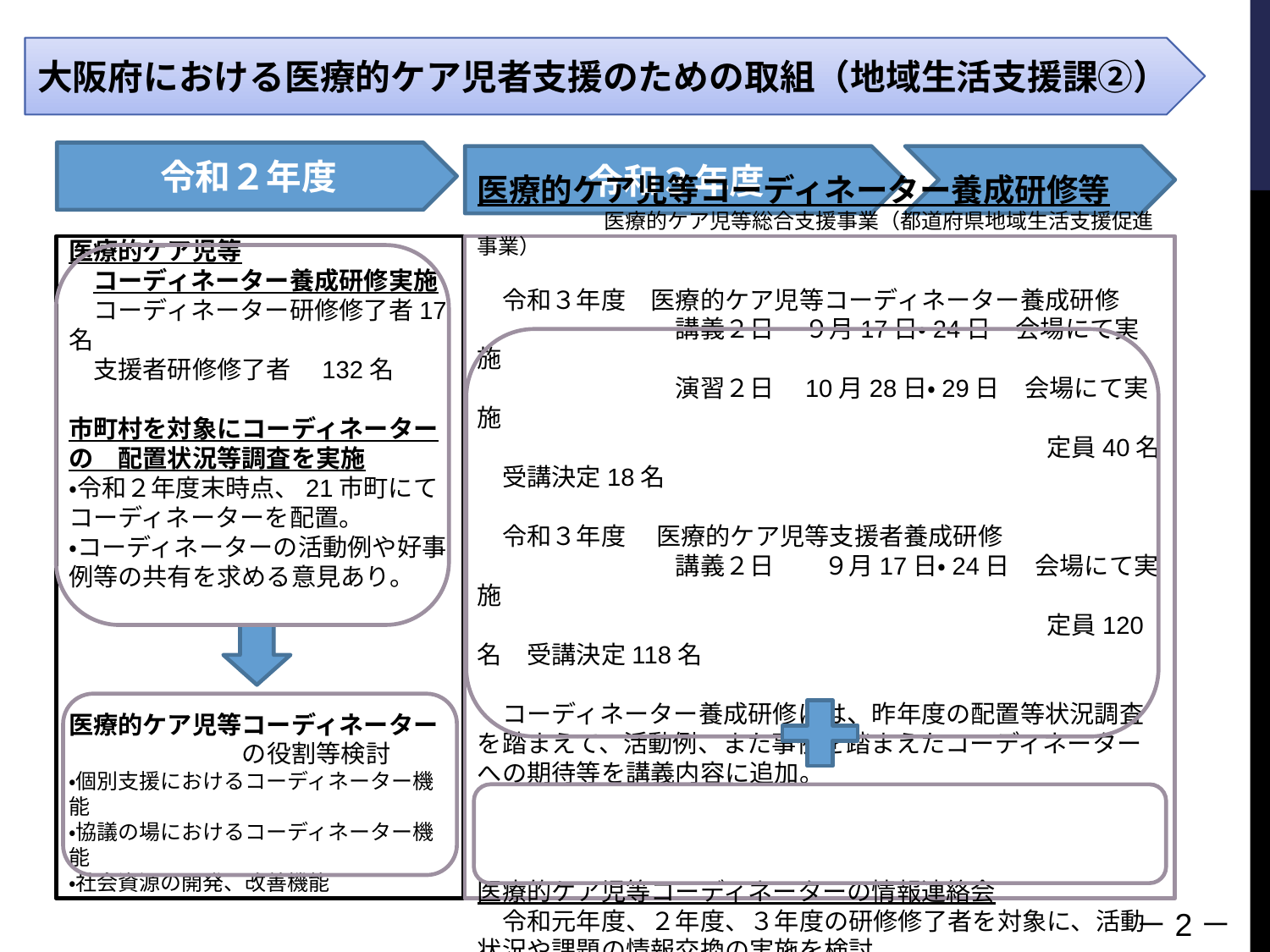

大阪府における医療的ケア児者支援のための取組（地域生活支援課②）
令和２年度
令和３年度

医療的ケア児等
　コーディネーター養成研修実施
　コーディネーター研修修了者17名
　支援者研修修了者　132名

市町村を対象にコーディネーターの　配置状況等調査を実施
・令和２年度末時点、21市町にてコーディネーターを配置。
・コーディネーターの活動例や好事例等の共有を求める意見あり。

医療的ケア児等コーディネーター
　　　　　　　の役割等検討
・個別支援におけるコーディネーター機能
・協議の場におけるコーディネーター機能
・社会資源の開発、改善機能

医療的ケア児等コーディネーター養成研修等
　　　　　　医療的ケア児等総合支援事業（都道府県地域生活支援促進事業）

　令和３年度　医療的ケア児等コーディネーター養成研修
　　　　　　　　講義２日 　９月17日・24日　会場にて実施
　　　　　　　　演習２日　10月28日・29日　会場にて実施
　　　　　　　　　　　　　　　　　　　　　　　定員40名　受講決定18名

　令和３年度　 医療的ケア児等支援者養成研修
　　　　　　　　講義２日　　９月17日・24日　会場にて実施
　　　　　　　　　　　　　　　　　　　　　　　定員120名　受講決定118名

　コーディネーター養成研修には、昨年度の配置等状況調査を踏まえて、活動例、また事例を踏まえたコーディネーターへの期待等を講義内容に追加。

医療的ケア児等コーディネーターの情報連絡会
　令和元年度、２年度、３年度の研修修了者を対象に、活動状況や課題の情報交換の実施を検討。

－2－